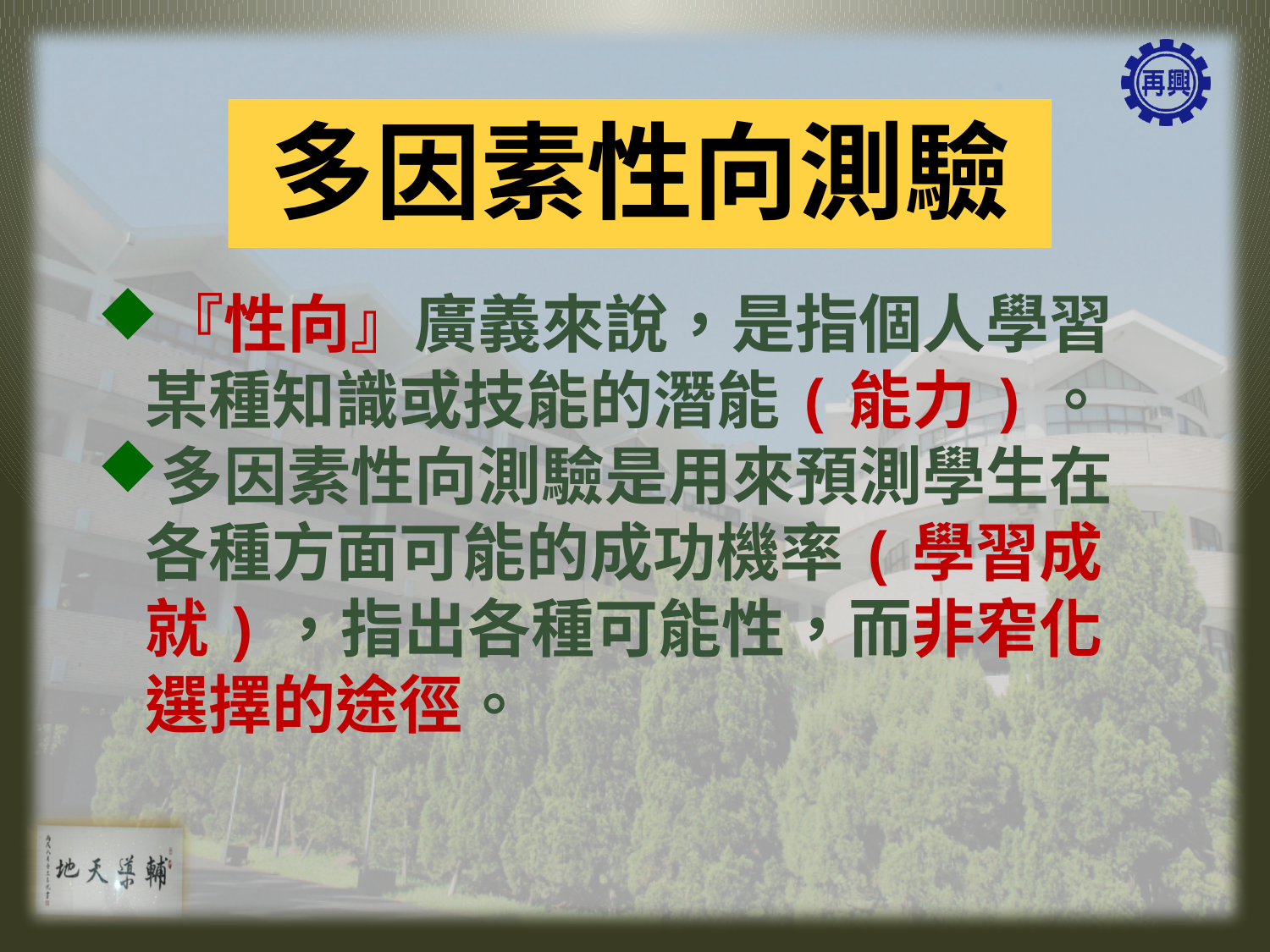

# 多因素性向測驗
『性向』廣義來說，是指個人學習某種知識或技能的潛能(能力)。
多因素性向測驗是用來預測學生在各種方面可能的成功機率(學習成就)，指出各種可能性，而非窄化選擇的途徑。